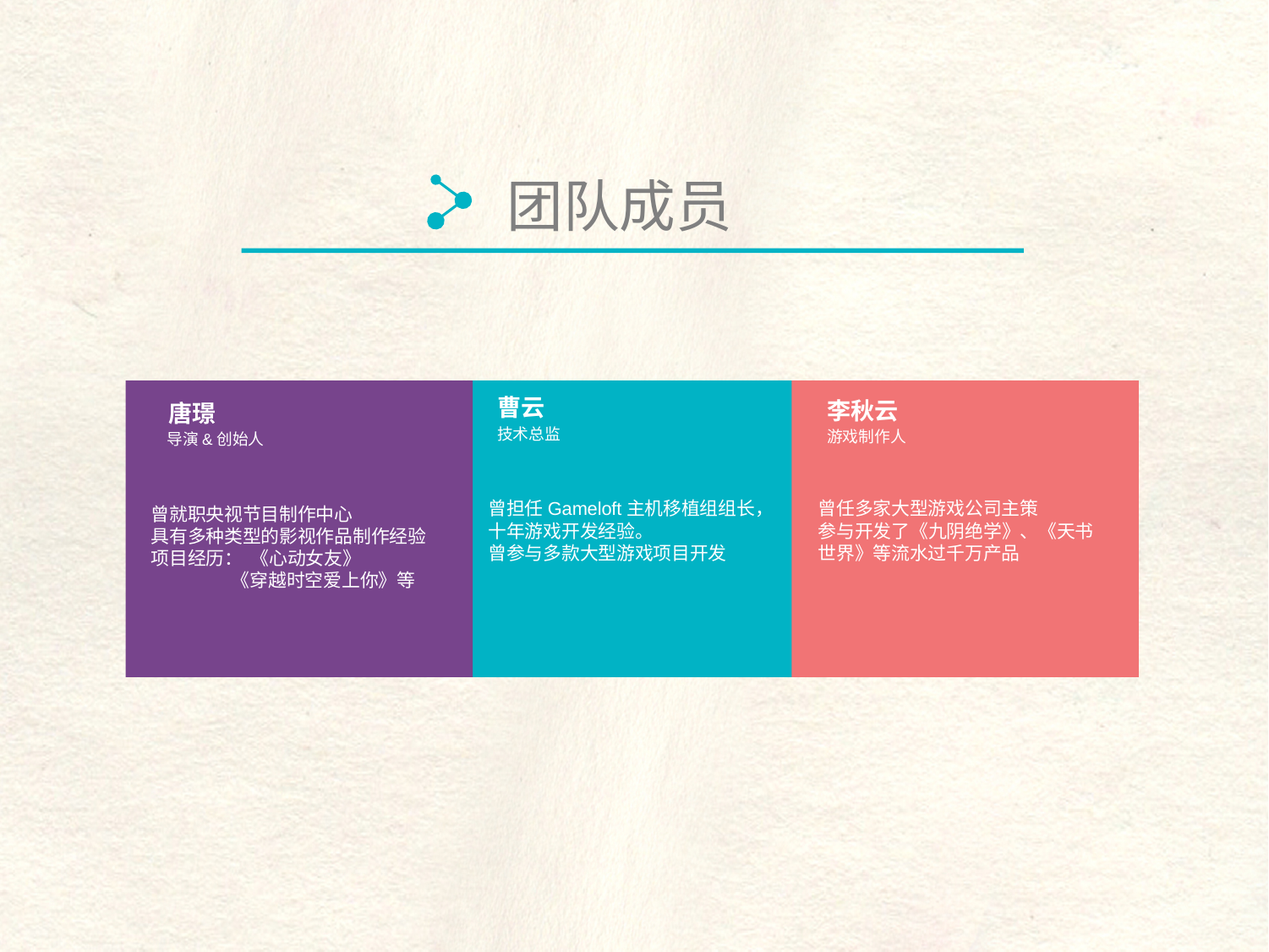

团队成员

曹云
李秋云
唐璟
技术总监
游戏制作人
导演&创始人
曾担任Gameloft主机移植组组长，十年游戏开发经验。
曾参与多款大型游戏项目开发
曾任多家大型游戏公司主策
参与开发了《九阴绝学》、《天书世界》等流水过千万产品
曾就职央视节目制作中心
具有多种类型的影视作品制作经验
项目经历：  《心动女友》
                   《穿越时空爱上你》等